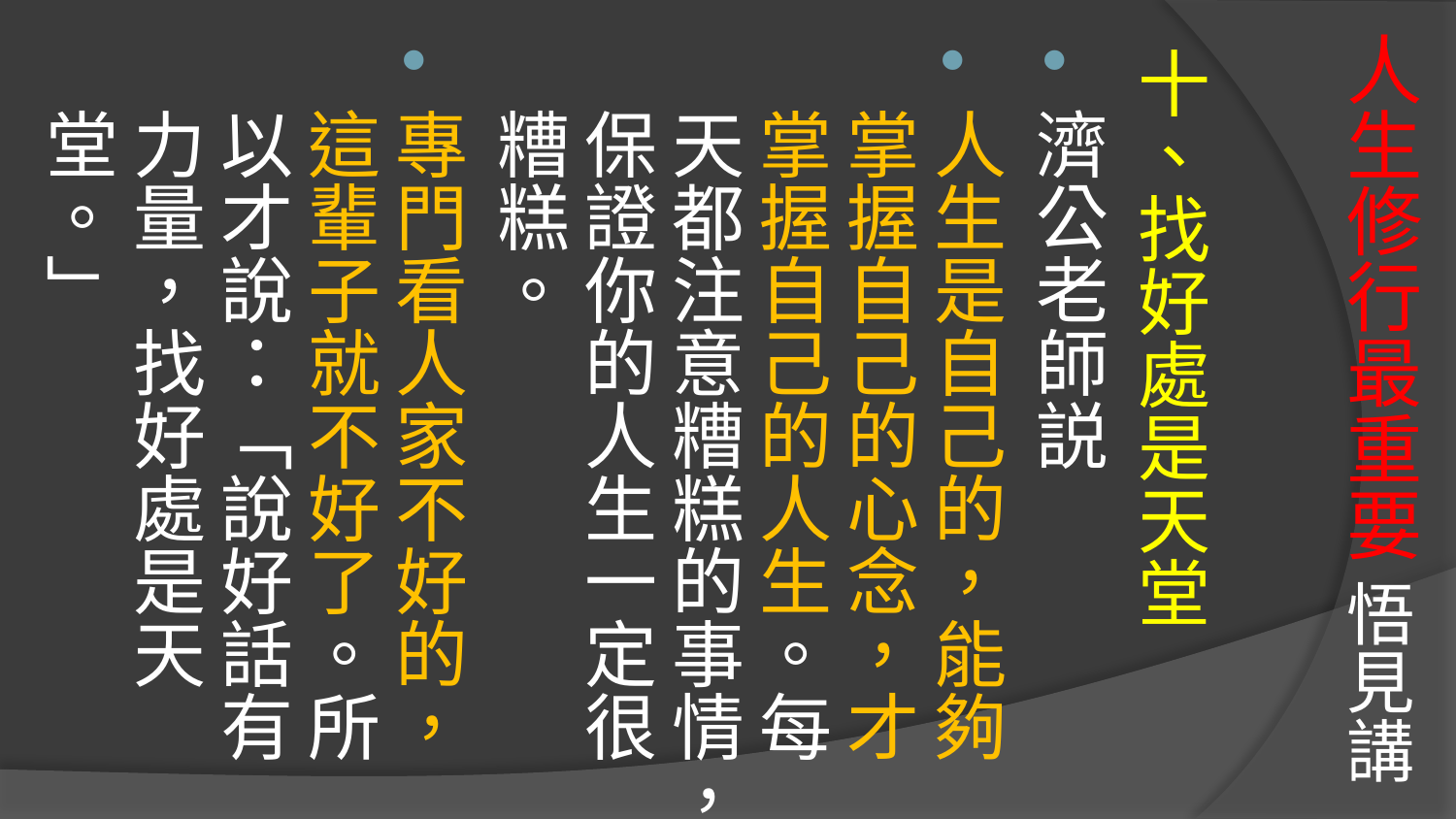

# 人生修行最重要 悟見講
十、找好處是天堂
濟公老師説
人生是自己的，能夠掌握自己的心念，才掌握自己的人生。每天都注意糟糕的事情，保證你的人生一定很糟糕。
專門看人家不好的，這輩子就不好了。所以才說：「說好話有力量，找好處是天堂。」